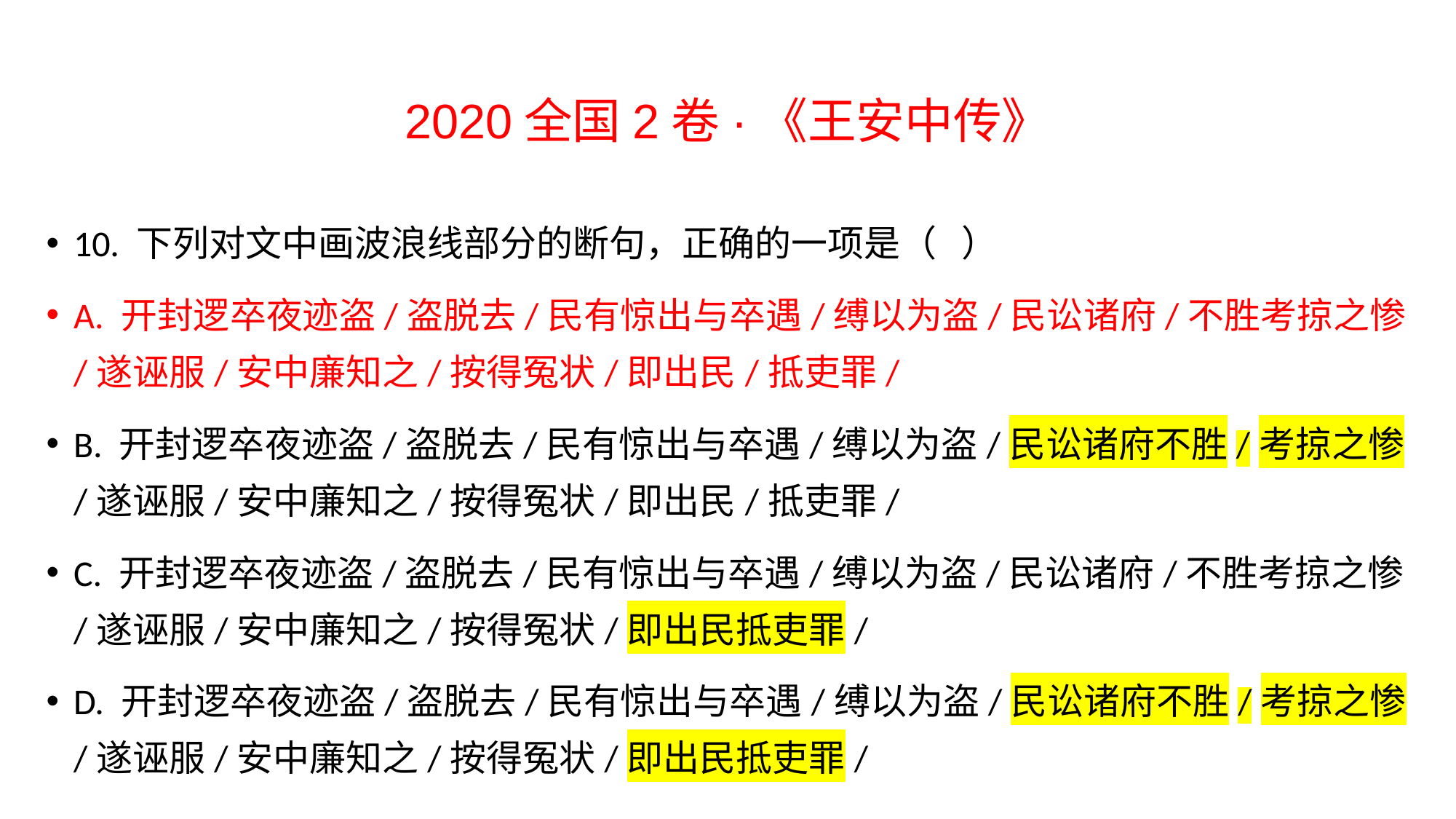

# 2020全国2卷·《王安中传》
10. 下列对文中画波浪线部分的断句，正确的一项是（   ）
A. 开封逻卒夜迹盗/盗脱去/民有惊出与卒遇/缚以为盗/民讼诸府/不胜考掠之惨/遂诬服/安中廉知之/按得冤状/即出民/抵吏罪/
B. 开封逻卒夜迹盗/盗脱去/民有惊出与卒遇/缚以为盗/民讼诸府不胜/考掠之惨/遂诬服/安中廉知之/按得冤状/即出民/抵吏罪/
C. 开封逻卒夜迹盗/盗脱去/民有惊出与卒遇/缚以为盗/民讼诸府/不胜考掠之惨/遂诬服/安中廉知之/按得冤状/即出民抵吏罪/
D. 开封逻卒夜迹盗/盗脱去/民有惊出与卒遇/缚以为盗/民讼诸府不胜/考掠之惨/遂诬服/安中廉知之/按得冤状/即出民抵吏罪/